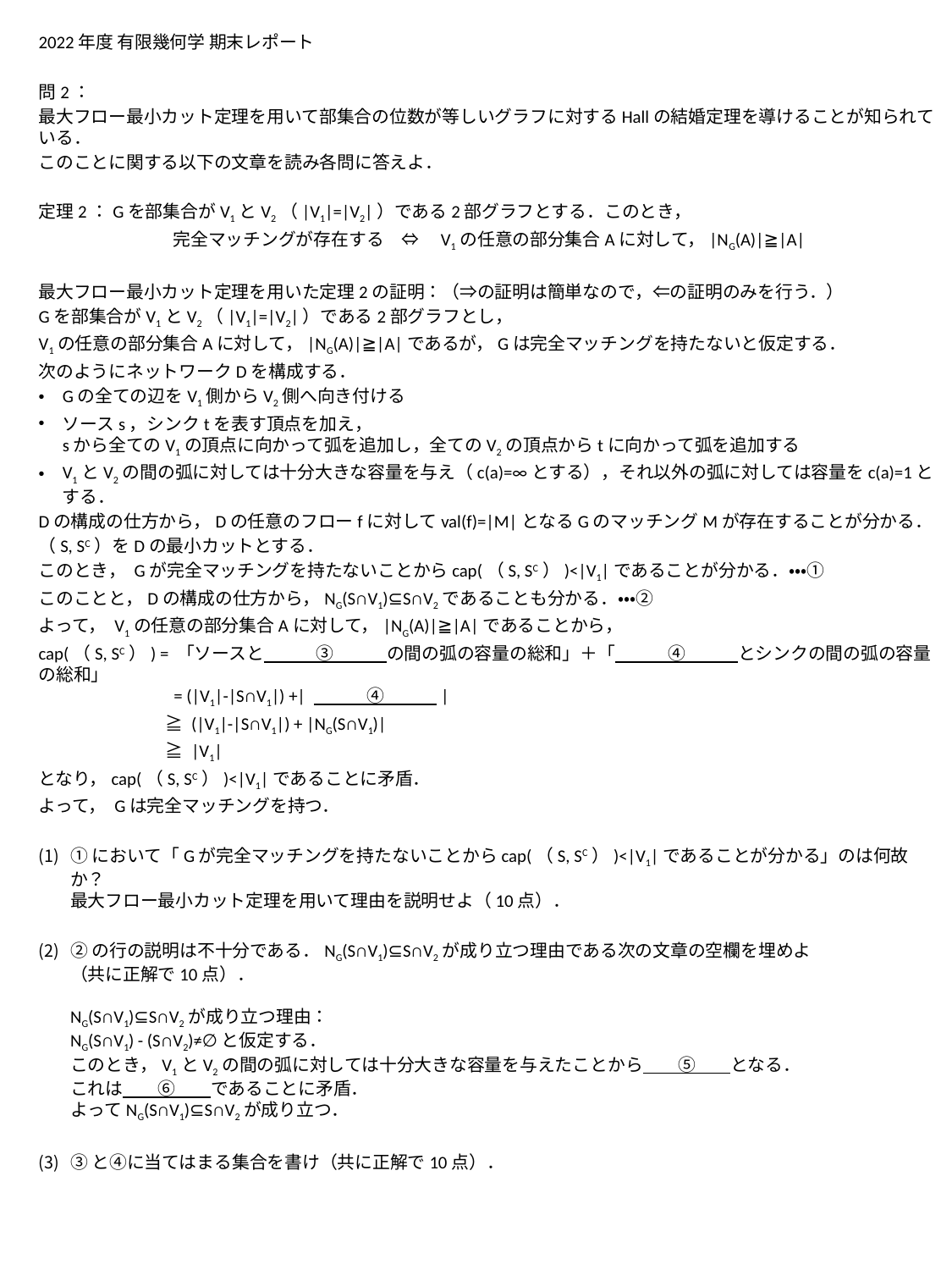

2022年度 有限幾何学 期末レポート

問2：
最大フロー最小カット定理を用いて部集合の位数が等しいグラフに対するHallの結婚定理を導けることが知られている．
このことに関する以下の文章を読み各問に答えよ．

定理2：Gを部集合がV1とV2（|V1|=|V2|）である2部グラフとする．このとき，
完全マッチングが存在する　⇔　V1の任意の部分集合Aに対して，|NG(A)|≧|A|

最大フロー最小カット定理を用いた定理2の証明：（⇒の証明は簡単なので，⇐の証明のみを行う．）
Gを部集合がV1とV2（|V1|=|V2|）である2部グラフとし，
V1の任意の部分集合Aに対して，|NG(A)|≧|A|であるが，Gは完全マッチングを持たないと仮定する．
次のようにネットワークDを構成する．
Gの全ての辺をV1側からV2側へ向き付ける
ソースs，シンクtを表す頂点を加え，
sから全てのV1の頂点に向かって弧を追加し，全てのV2の頂点からtに向かって弧を追加する
V1とV2の間の弧に対しては十分大きな容量を与え（c(a)=∞とする），それ以外の弧に対しては容量をc(a)=1とする．
Dの構成の仕方から，Dの任意のフローfに対してval(f)=|M|となるGのマッチングMが存在することが分かる．
（S, SC）をDの最小カットとする．
このとき， Gが完全マッチングを持たないことからcap(（S, SC）)<|V1|であることが分かる．・・・①
このことと，Dの構成の仕方から，NG(S∩V1)⊆S∩V2であることも分かる．・・・②
よって， V1の任意の部分集合Aに対して，|NG(A)|≧|A|であることから，
cap(（S, SC）) = 「ソースと　　　③　　　の間の弧の容量の総和」＋「　　　④　　　とシンクの間の弧の容量の総和」
　　　　　　　  = (|V1|-|S∩V1|) +| 　　　④　　　|
　　　　　　　 ≧ (|V1|-|S∩V1|) + |NG(S∩V1)|
　　　　　　　 ≧ |V1|
となり，cap(（S, SC）)<|V1|であることに矛盾．
よって， Gは完全マッチングを持つ．

①において「Gが完全マッチングを持たないことからcap(（S, SC）)<|V1|であることが分かる」のは何故か？
最大フロー最小カット定理を用いて理由を説明せよ（10点）．

②の行の説明は不十分である．NG(S∩V1)⊆S∩V2が成り立つ理由である次の文章の空欄を埋めよ
（共に正解で10点）．
NG(S∩V1)⊆S∩V2が成り立つ理由：
NG(S∩V1) - (S∩V2)≠∅と仮定する．
このとき，V1とV2の間の弧に対しては十分大きな容量を与えたことから　　⑤　　となる．
これは　　⑥　　であることに矛盾．
よってNG(S∩V1)⊆S∩V2が成り立つ．

③と④に当てはまる集合を書け（共に正解で10点）．